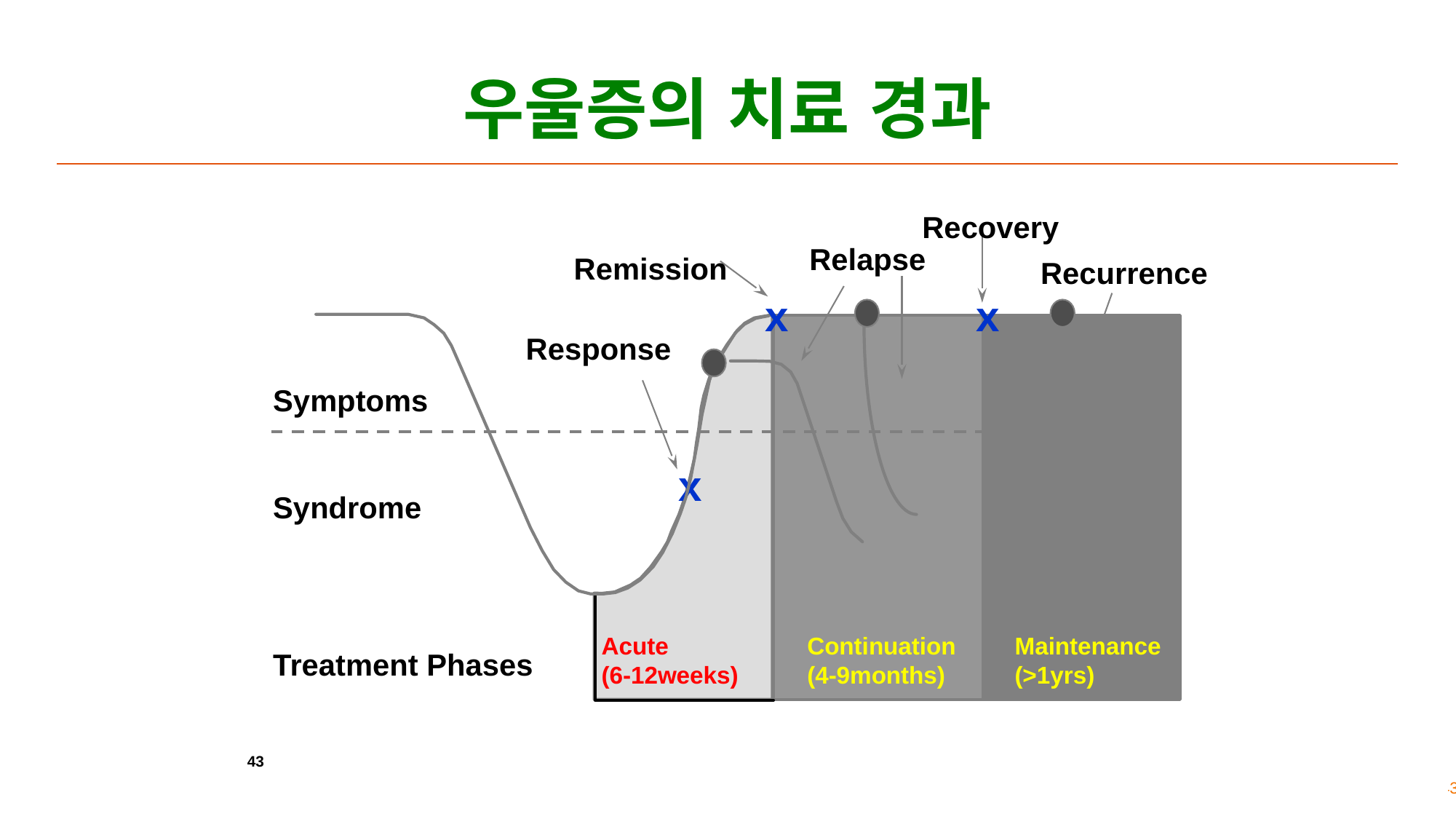

# 우울증의 치료 경과
Recovery
Relapse
Remission
Recurrence
x
x

Response

Symptoms
x
Syndrome

Acute
(6-12weeks)
Continuation
(4-9months)
Maintenance
(>1yrs)
Treatment Phases
43